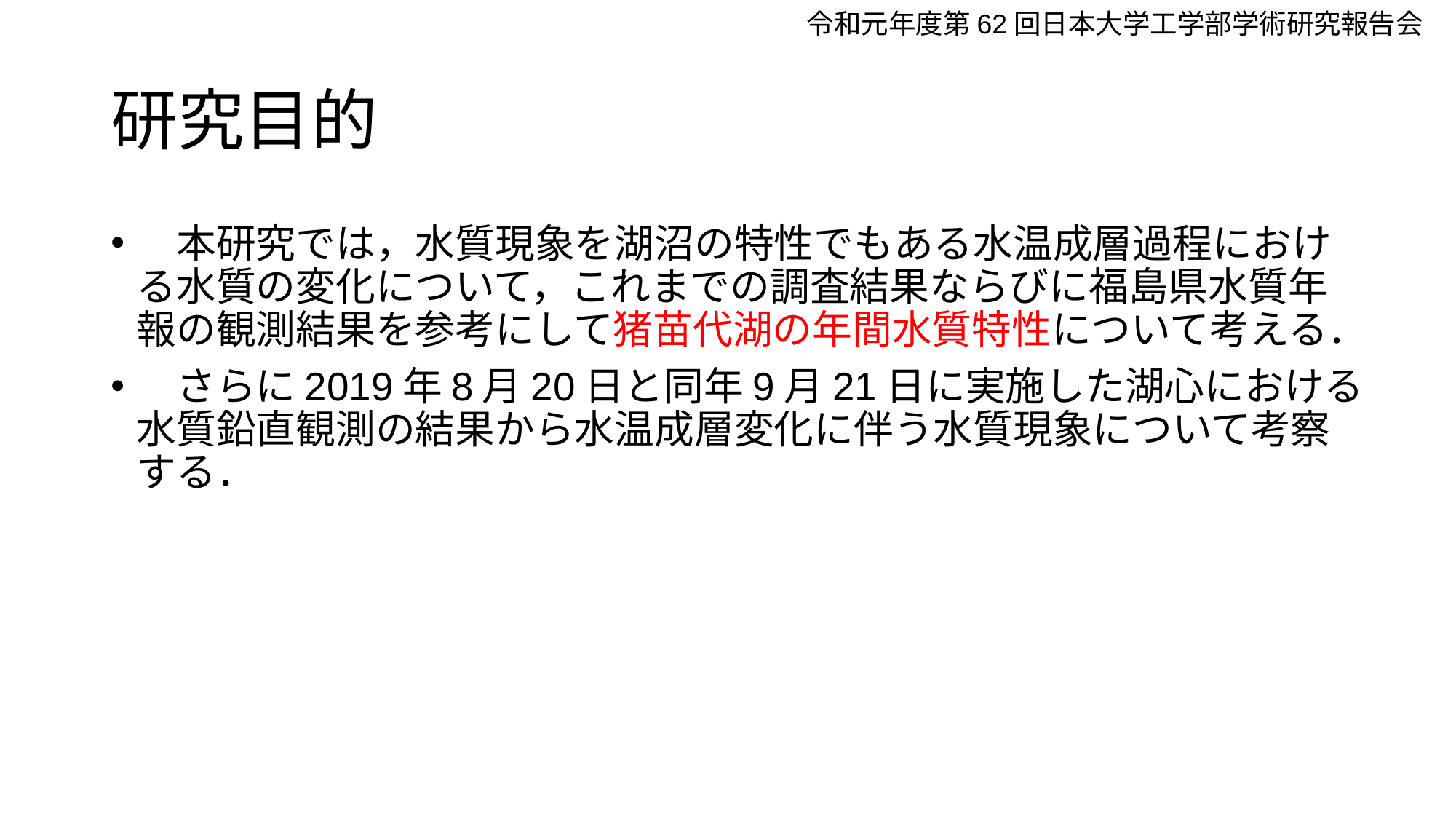

令和元年度第62回日本大学工学部学術研究報告会
# 研究目的
　本研究では，水質現象を湖沼の特性でもある水温成層過程における水質の変化について，これまでの調査結果ならびに福島県水質年報の観測結果を参考にして猪苗代湖の年間水質特性について考える．
　さらに2019年8月20日と同年9月21日に実施した湖心における水質鉛直観測の結果から水温成層変化に伴う水質現象について考察する．